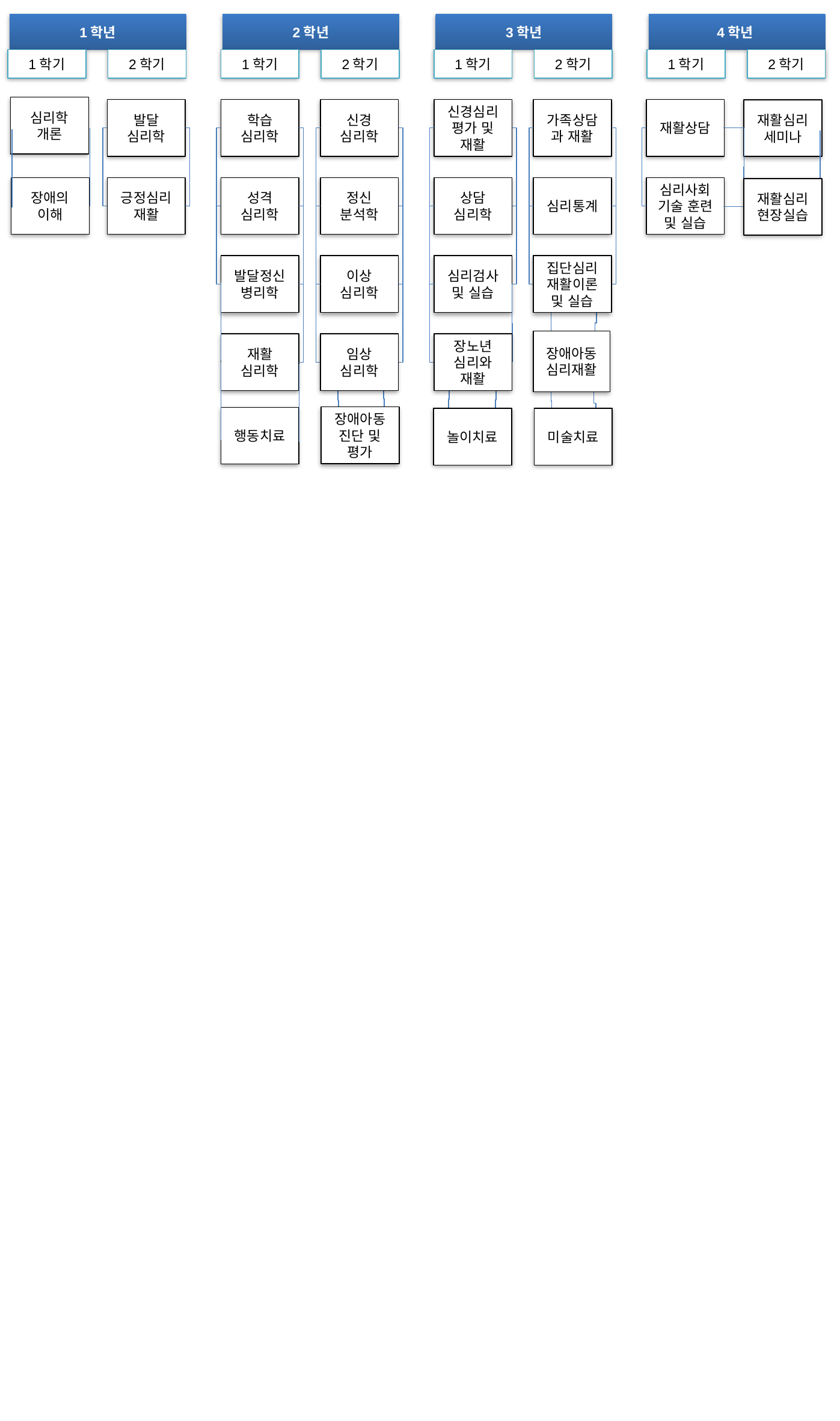

1학년
2학년
3학년
4학년
1학기
2학기
1학기
2학기
1학기
2학기
1학기
2학기
심리학
개론
발달
심리학
학습
심리학
신경
심리학
신경심리평가 및 재활
가족상담과 재활
재활상담
재활심리
세미나
장애의
이해
긍정심리재활
성격
심리학
정신
분석학
상담
심리학
심리통계
심리사회기술 훈련 및 실습
재활심리현장실습
발달정신
병리학
이상
심리학
심리검사및 실습
집단심리재활이론 및 실습
장애아동심리재활
재활
심리학
임상
심리학
장노년
심리와
재활
장애아동진단 및 평가
행동치료
놀이치료
미술치료